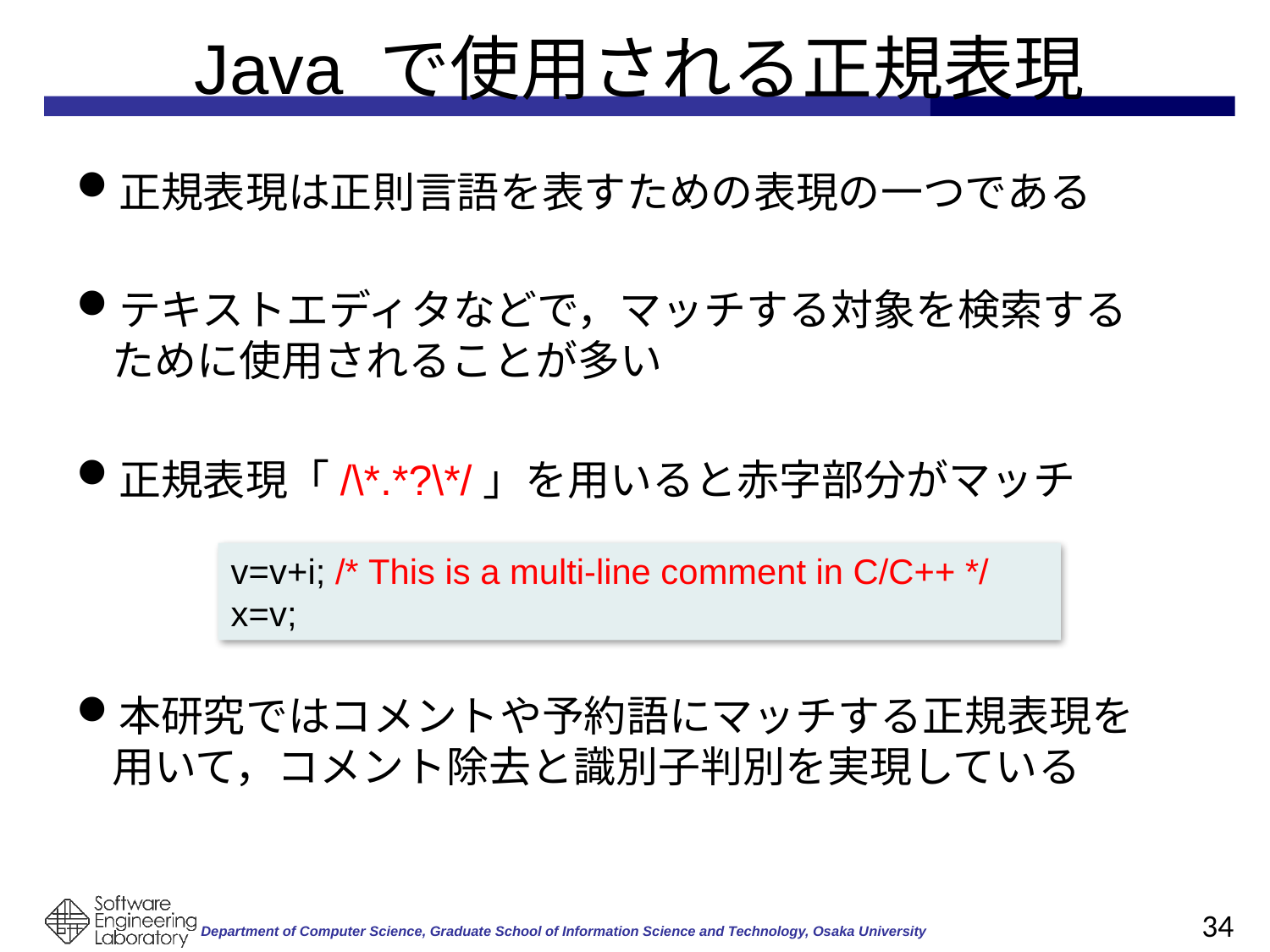

# Java で使用される正規表現
正規表現は正則言語を表すための表現の一つである

テキストエディタなどで，マッチする対象を検索する　ために使用されることが多い

正規表現「/\*.*?\*/」を用いると赤字部分がマッチ

本研究ではコメントや予約語にマッチする正規表現を　用いて，コメント除去と識別子判別を実現している

v=v+i; /* This is a multi-line comment in C/C++ */
x=v;
34